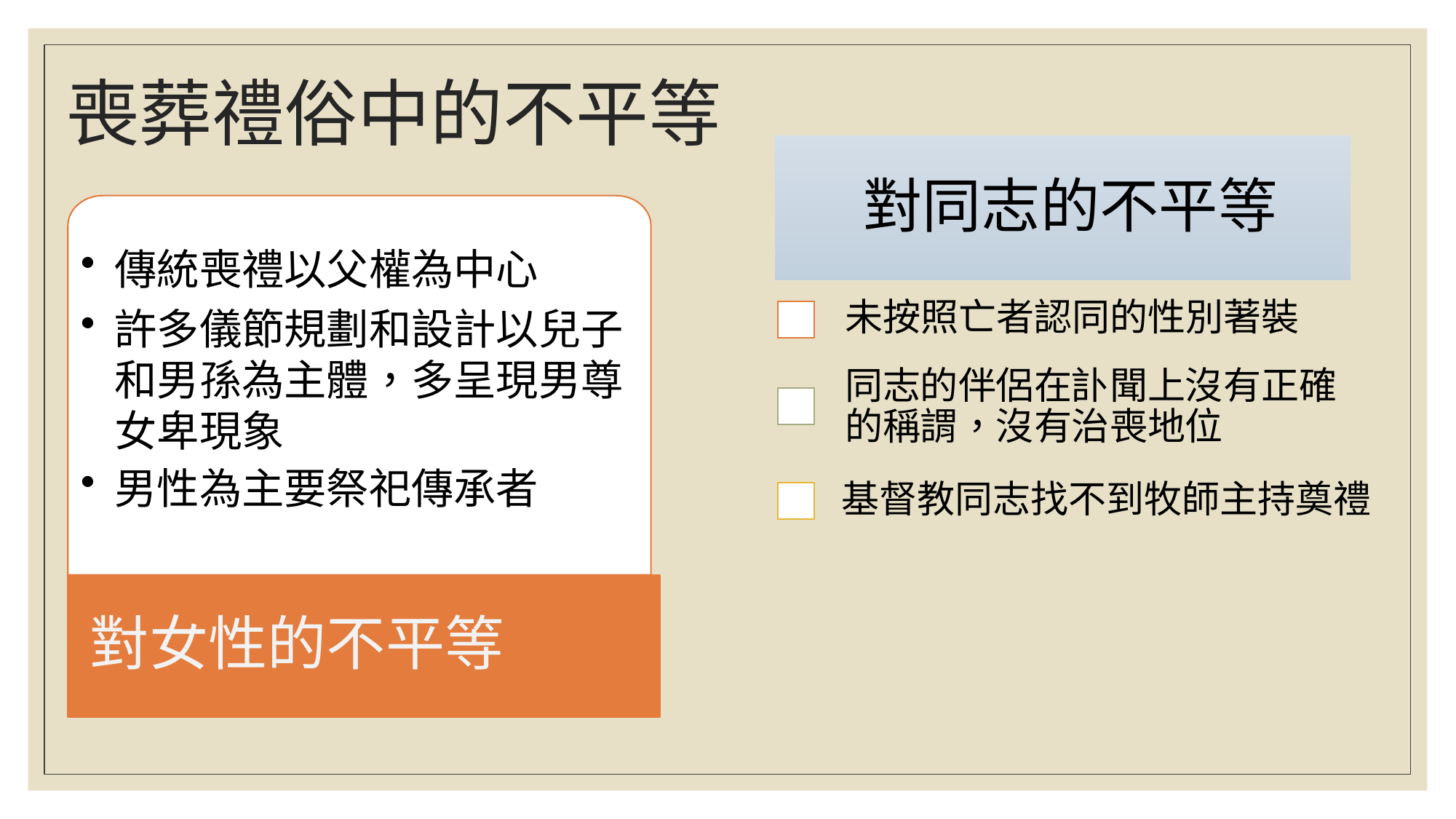

# 喪葬禮俗中的不平等

對同志的不平等
未按照亡者認同的性別著裝

同志的伴侶在訃聞上沒有正確的稱謂，沒有治喪地位

基督教同志找不到牧師主持奠禮

傳統喪禮以父權為中心
許多儀節規劃和設計以兒子和男孫為主體，多呈現男尊女卑現象
男性為主要祭祀傳承者
對女性的不平等